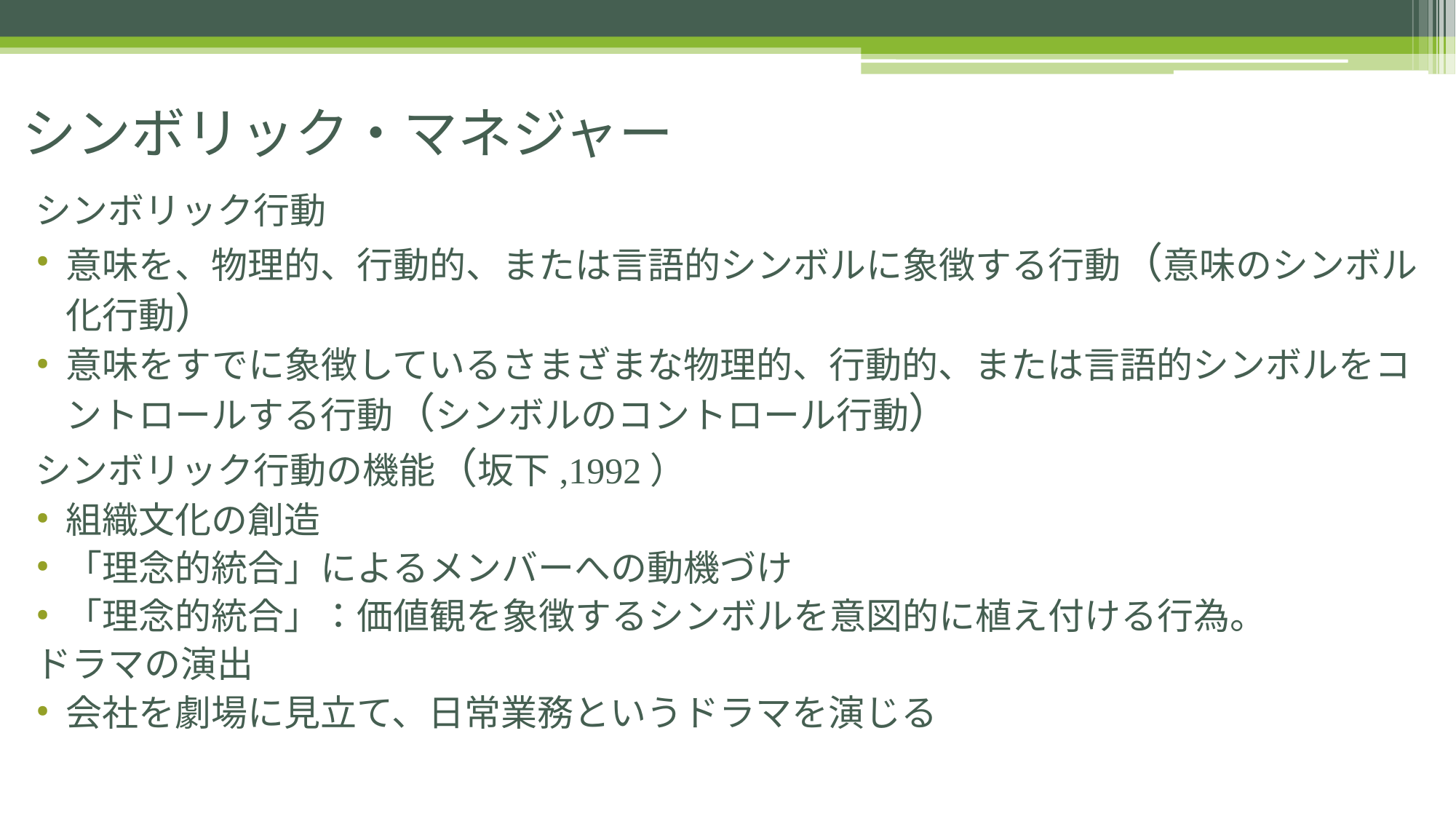

# シンボリック・マネジャー
シンボリック行動
意味を、物理的、行動的、または言語的シンボルに象徴する行動（意味のシンボル化行動）
意味をすでに象徴しているさまざまな物理的、行動的、または言語的シンボルをコントロールする行動（シンボルのコントロール行動）
シンボリック行動の機能（坂下,1992）
組織文化の創造
「理念的統合」によるメンバーへの動機づけ
「理念的統合」：価値観を象徴するシンボルを意図的に植え付ける行為。
ドラマの演出
会社を劇場に見立て、日常業務というドラマを演じる